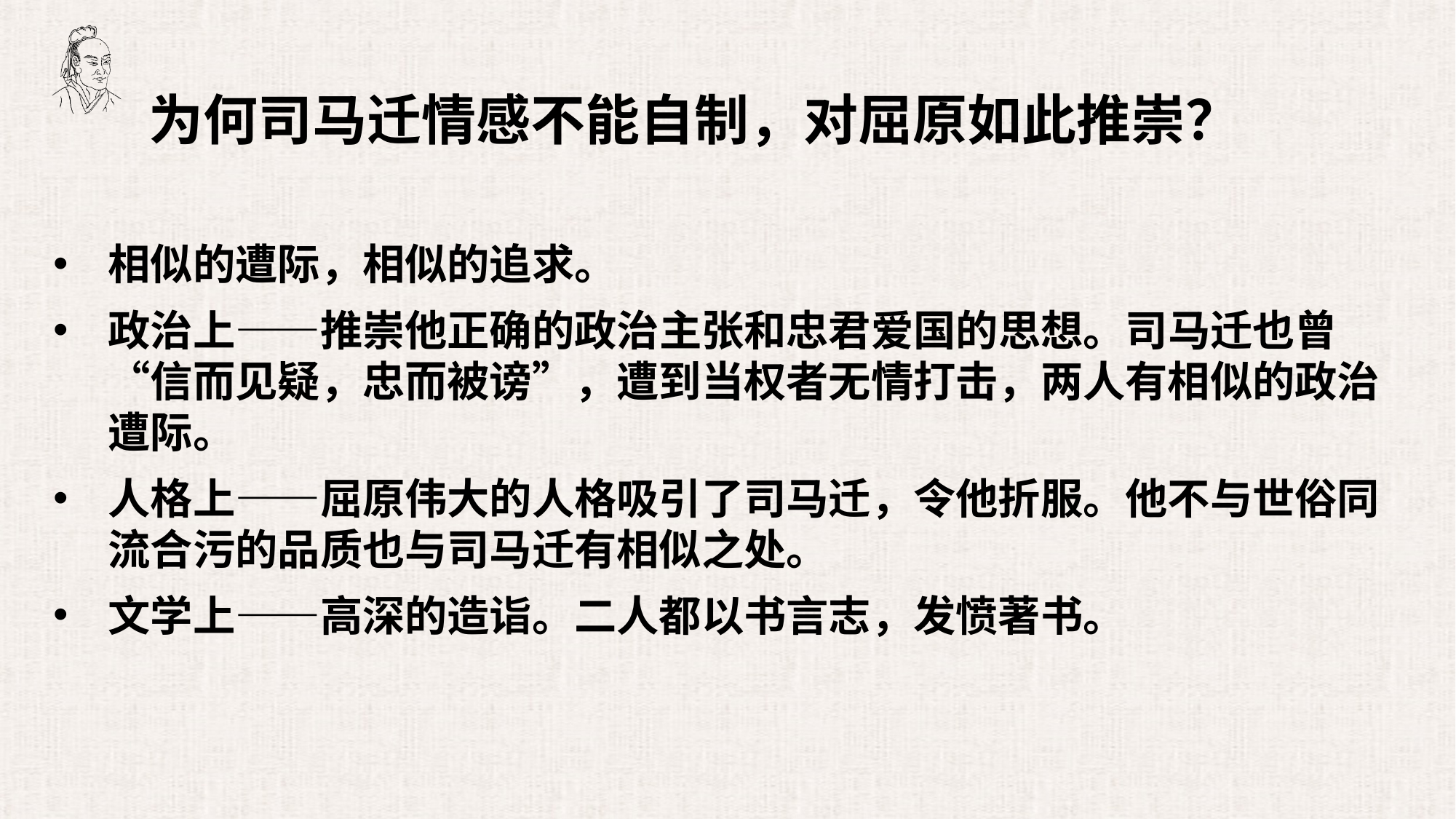

为何司马迁情感不能自制，对屈原如此推崇？
政论文
相似的遭际，相似的追求。
政治上——推崇他正确的政治主张和忠君爱国的思想。司马迁也曾“信而见疑，忠而被谤”，遭到当权者无情打击，两人有相似的政治遭际。
人格上——屈原伟大的人格吸引了司马迁，令他折服。他不与世俗同流合污的品质也与司马迁有相似之处。
文学上——高深的造诣。二人都以书言志，发愤著书。